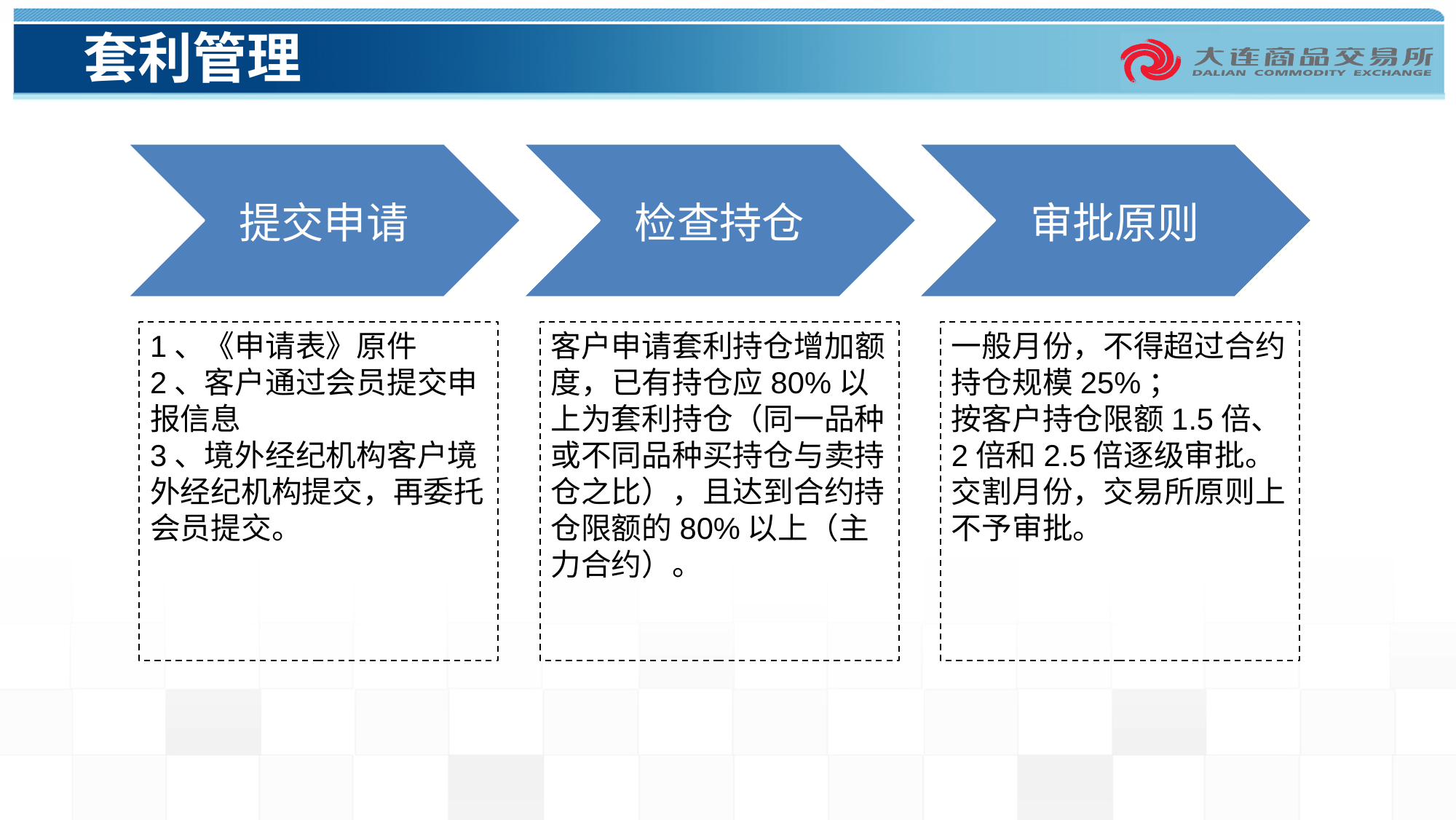

# 套利管理
提交申请
检查持仓
审批原则
1、《申请表》原件
2、客户通过会员提交申报信息
3、境外经纪机构客户境外经纪机构提交，再委托会员提交。

客户申请套利持仓增加额度，已有持仓应80%以上为套利持仓（同一品种或不同品种买持仓与卖持仓之比），且达到合约持仓限额的80%以上（主力合约）。

一般月份，不得超过合约持仓规模25%；
按客户持仓限额1.5倍、2倍和2.5倍逐级审批。
交割月份，交易所原则上不予审批。